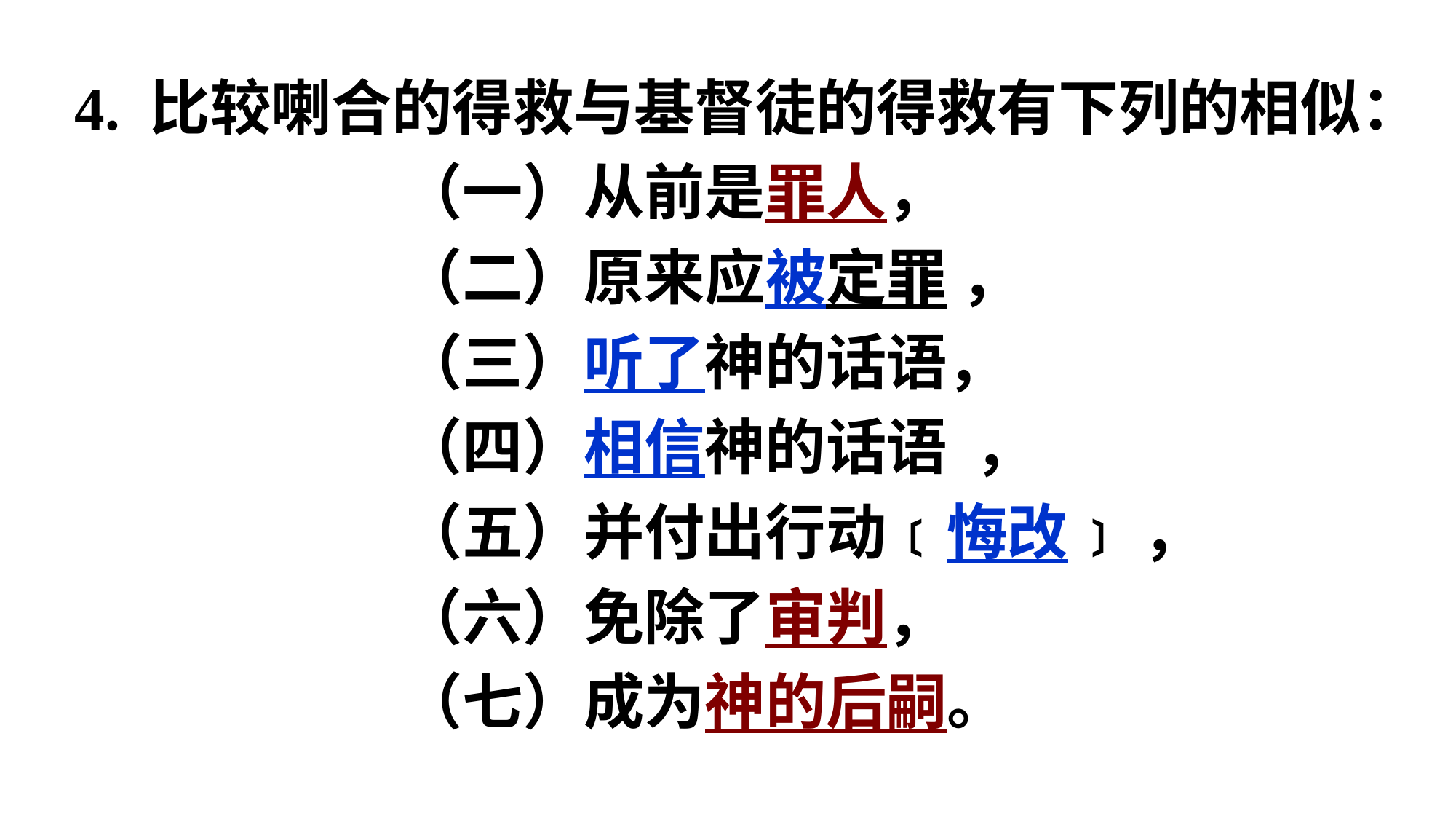

4. 比较喇合的得救与基督徒的得救有下列的相似：
（一）从前是罪人，
（二）原来应被定罪 ，
（三）听了神的话语，
（四）相信神的话语  ，
（五）并付出行动﹝悔改﹞ ，
（六）免除了审判，
（七）成为神的后嗣。